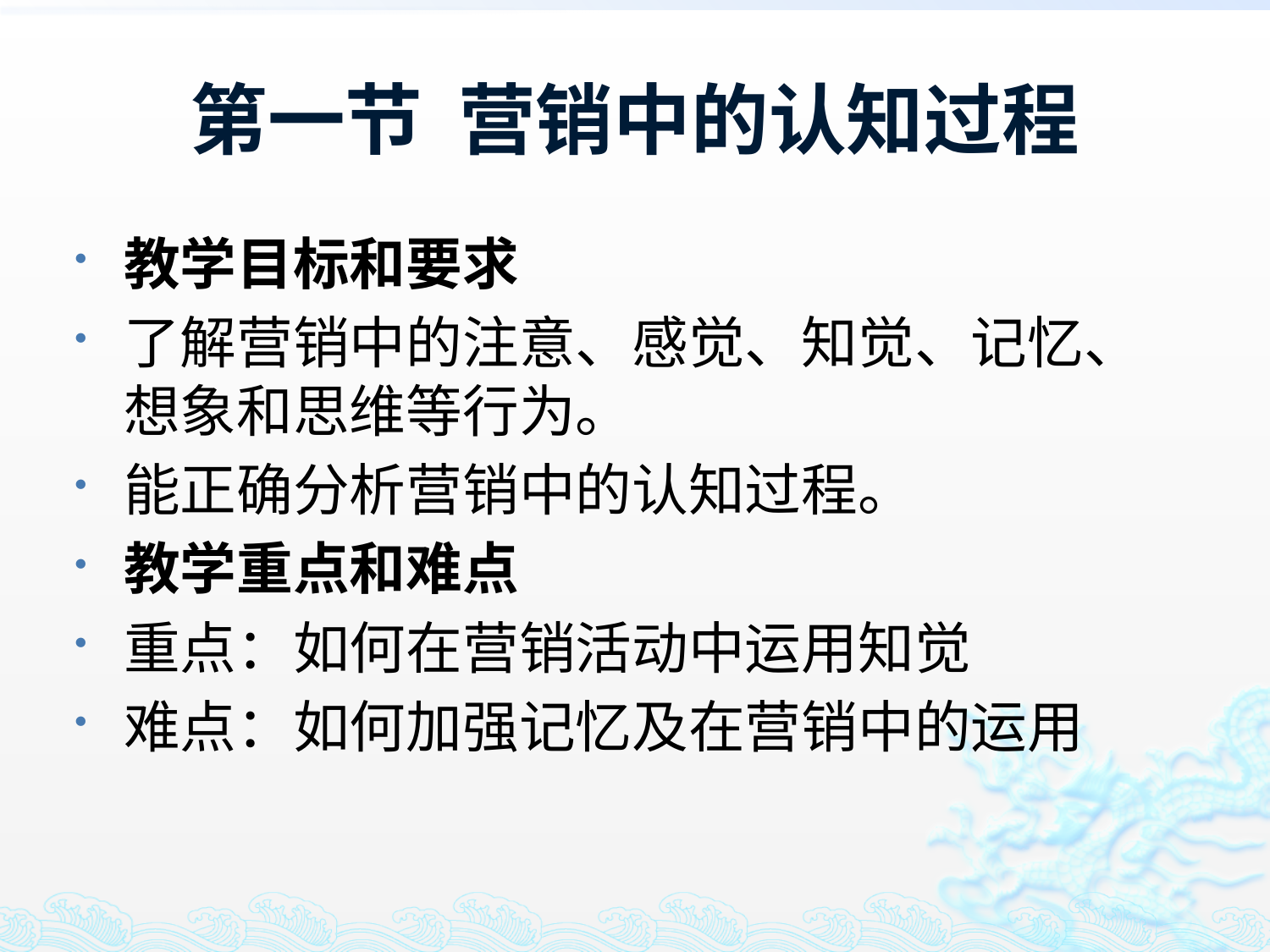

# 第一节  营销中的认知过程
教学目标和要求
了解营销中的注意、感觉、知觉、记忆、想象和思维等行为。
能正确分析营销中的认知过程。
教学重点和难点
重点：如何在营销活动中运用知觉
难点：如何加强记忆及在营销中的运用